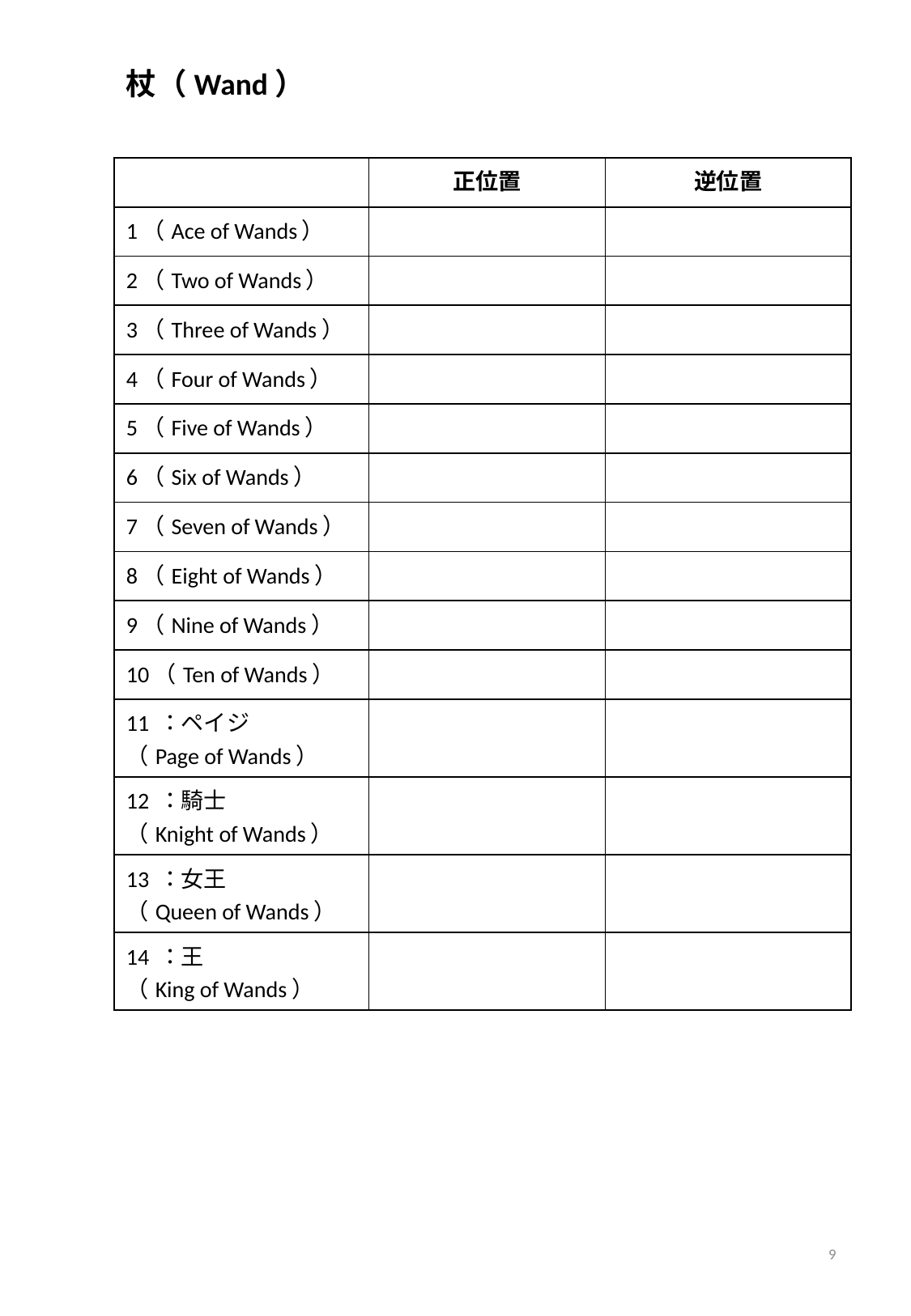

杖（Wand）
|  | 正位置 | 逆位置 |
| --- | --- | --- |
| 1（Ace of Wands） |  |  |
| 2（Two of Wands） |  |  |
| 3（Three of Wands） |  |  |
| 4（Four of Wands） |  |  |
| 5（Five of Wands） |  |  |
| 6（Six of Wands） |  |  |
| 7（Seven of Wands） |  |  |
| 8（Eight of Wands） |  |  |
| 9（Nine of Wands） |  |  |
| 10（Ten of Wands） |  |  |
| 11 ：ペイジ （Page of Wands） |  |  |
| 12 ：騎士 （Knight of Wands） |  |  |
| 13 ：女王 （Queen of Wands） |  |  |
| 14 ：王 （King of Wands） |  |  |
9